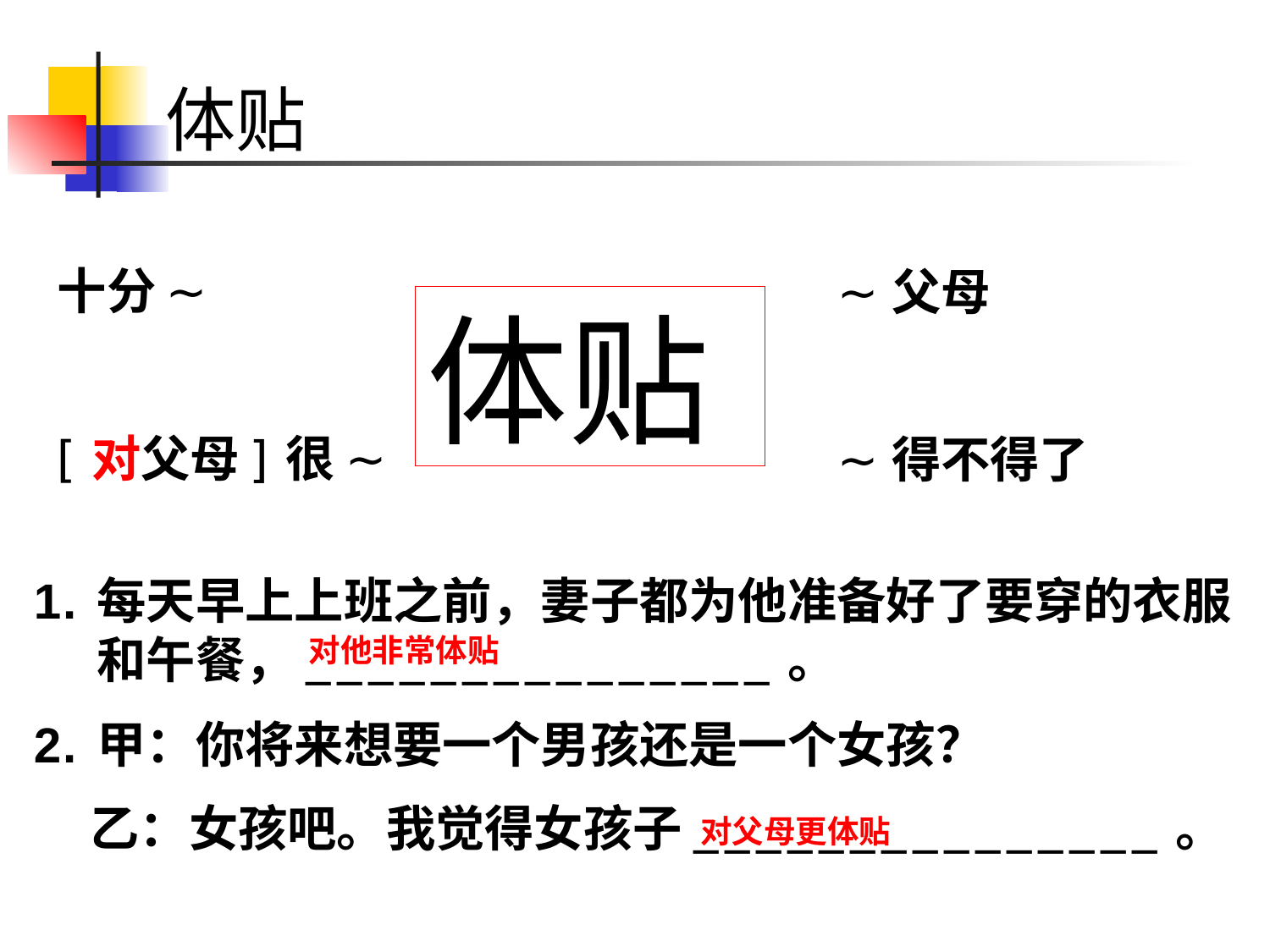

# 体贴
十分~

[对父母]很~
~父母

~得不得了
体贴
每天早上上班之前，妻子都为他准备好了要穿的衣服和午餐，_______________。
甲：你将来想要一个男孩还是一个女孩？
    乙：女孩吧。我觉得女孩子_______________。
对他非常体贴
对父母更体贴